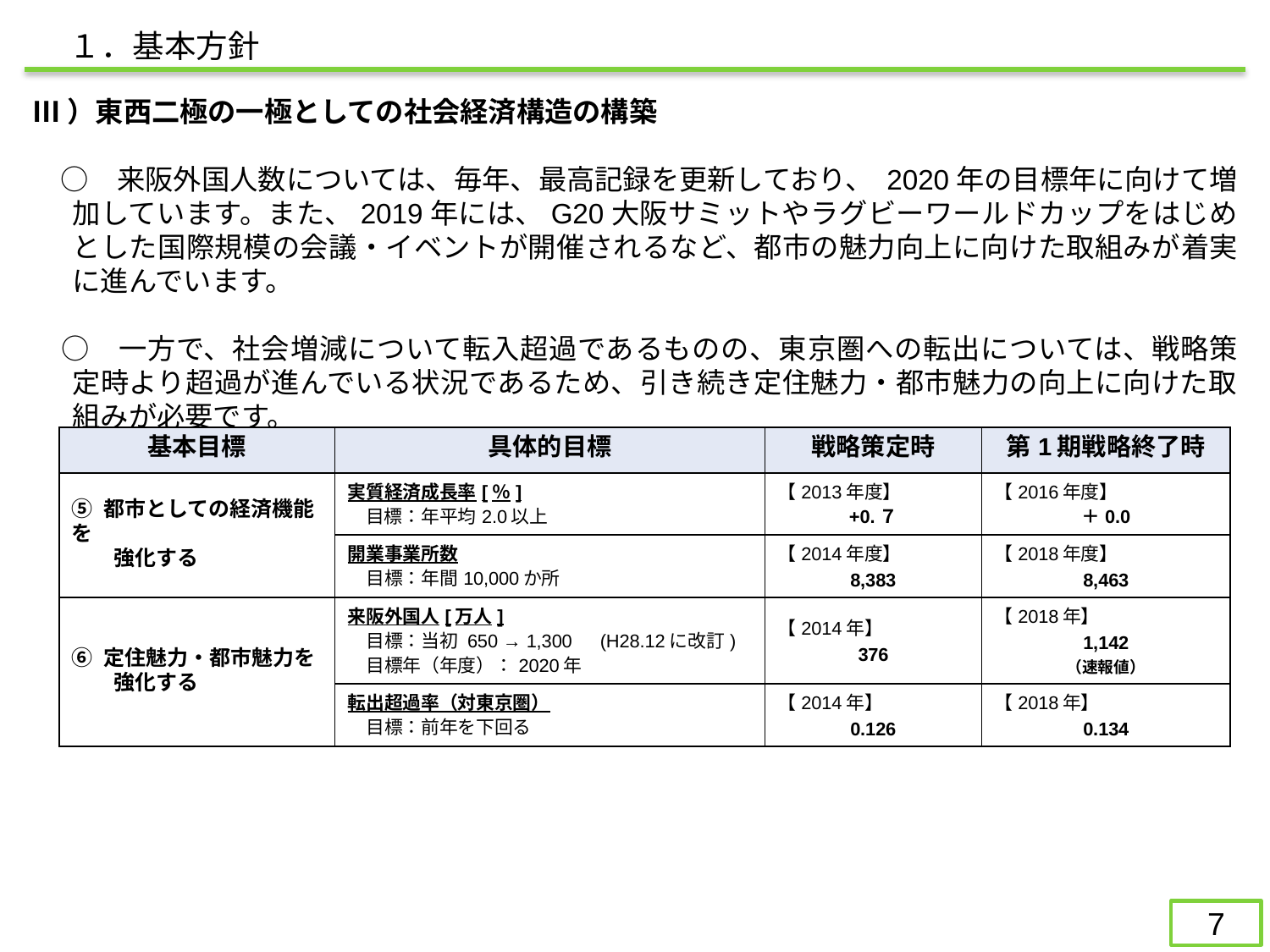

１．基本方針
Ⅲ）東西二極の一極としての社会経済構造の構築

　○　来阪外国人数については、毎年、最高記録を更新しており、 2020年の目標年に向けて増加しています。また、2019年には、G20大阪サミットやラグビーワールドカップをはじめとした国際規模の会議・イベントが開催されるなど、都市の魅力向上に向けた取組みが着実に進んでいます。

　○　一方で、社会増減について転入超過であるものの、東京圏への転出については、戦略策定時より超過が進んでいる状況であるため、引き続き定住魅力・都市魅力の向上に向けた取組みが必要です。
| 基本目標 | 具体的目標 | 戦略策定時 | 第1期戦略終了時 |
| --- | --- | --- | --- |
| ⑤ 都市としての経済機能を 　　強化する | 実質経済成長率[％] 　目標：年平均2.0以上 | 【2013年度】 +0.７ | 【2016年度】 ＋0.0 |
|  | 開業事業所数 　目標：年間10,000か所 | 【2014年度】 8,383 | 【2018年度】 8,463 |
| ⑥ 定住魅力・都市魅力を 　　強化する | 来阪外国人[万人] 　目標：当初 650 → 1,300　(H28.12に改訂) 　目標年（年度）：2020年 | 【2014年】 376 | 【2018年】 1,142 （速報値） |
|  | 転出超過率（対東京圏） 　目標：前年を下回る | 【2014年】 0.126 | 【2018年】 0.134 |
7